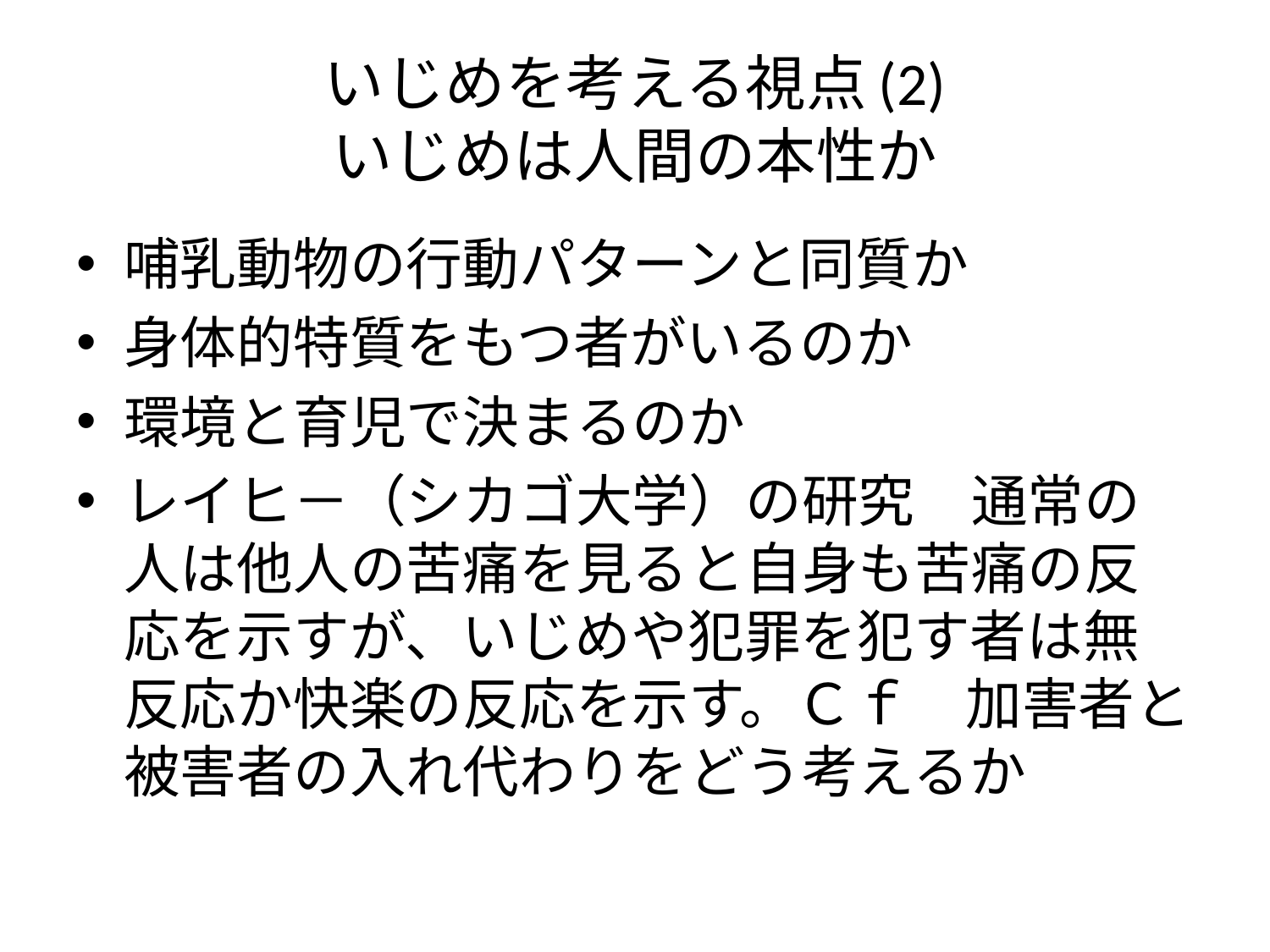

# いじめを考える視点(2) いじめは人間の本性か
哺乳動物の行動パターンと同質か
身体的特質をもつ者がいるのか
環境と育児で決まるのか
レイヒ－（シカゴ大学）の研究　通常の人は他人の苦痛を見ると自身も苦痛の反応を示すが、いじめや犯罪を犯す者は無反応か快楽の反応を示す。Ｃｆ　加害者と被害者の入れ代わりをどう考えるか